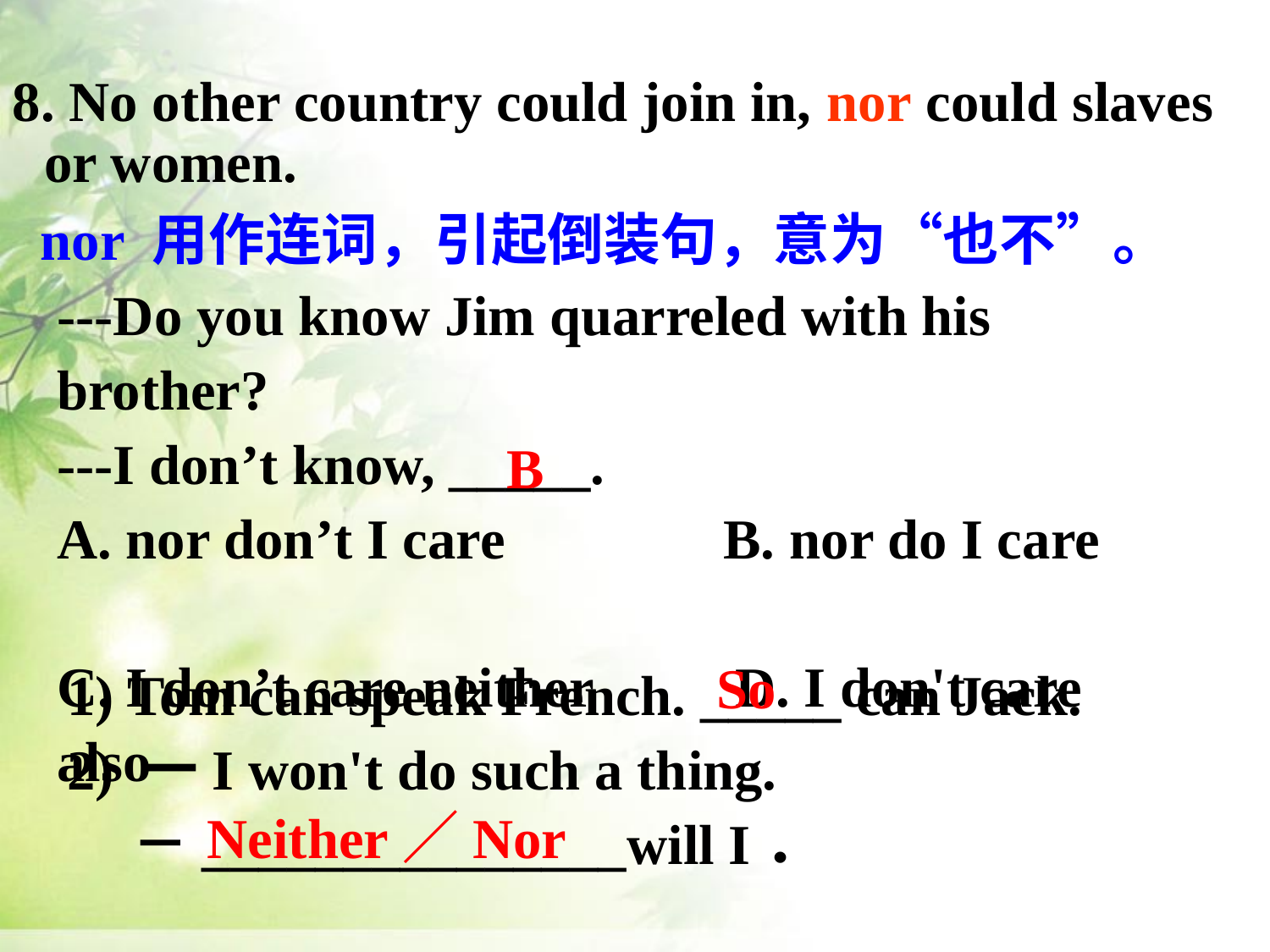

8. No other country could join in, nor could slaves or women.
  nor 用作连词，引起倒装句，意为“也不”。
---Do you know Jim quarreled with his brother?
---I don’t know, _____.
A. nor don’t I care　　      B. nor do I care
C. I don’t care neither　　D. I don't care also
B
1) Tom can speak French. _____ can Jack.
2) 一I won't do such a thing.
    －_______________will I．
So
Neither／Nor